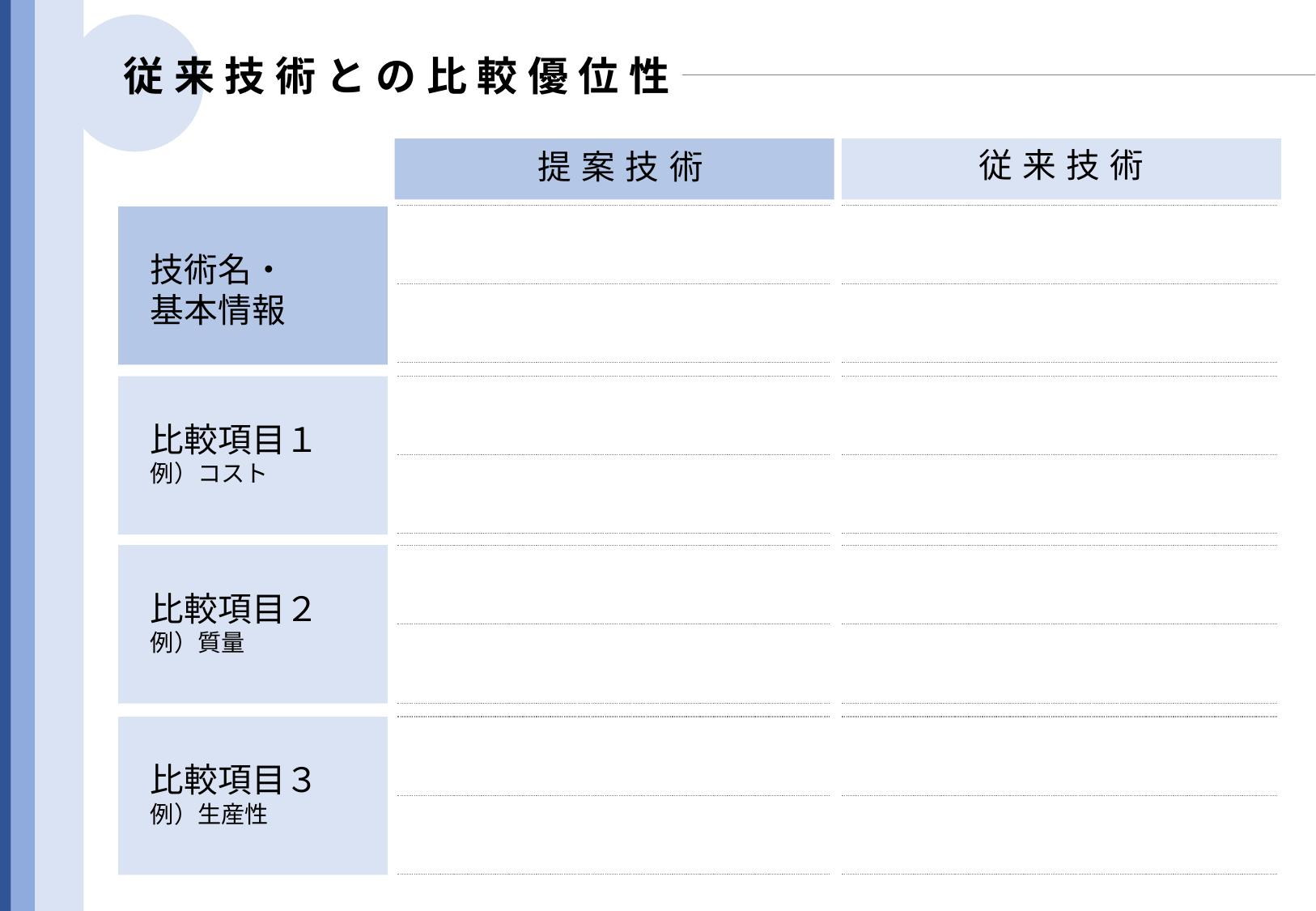

従来技術との比較優位性
従来技術

提案技術

技術名・
基本情報

比較項目１
例）コスト

比較項目２
例）質量

比較項目３
例）生産性